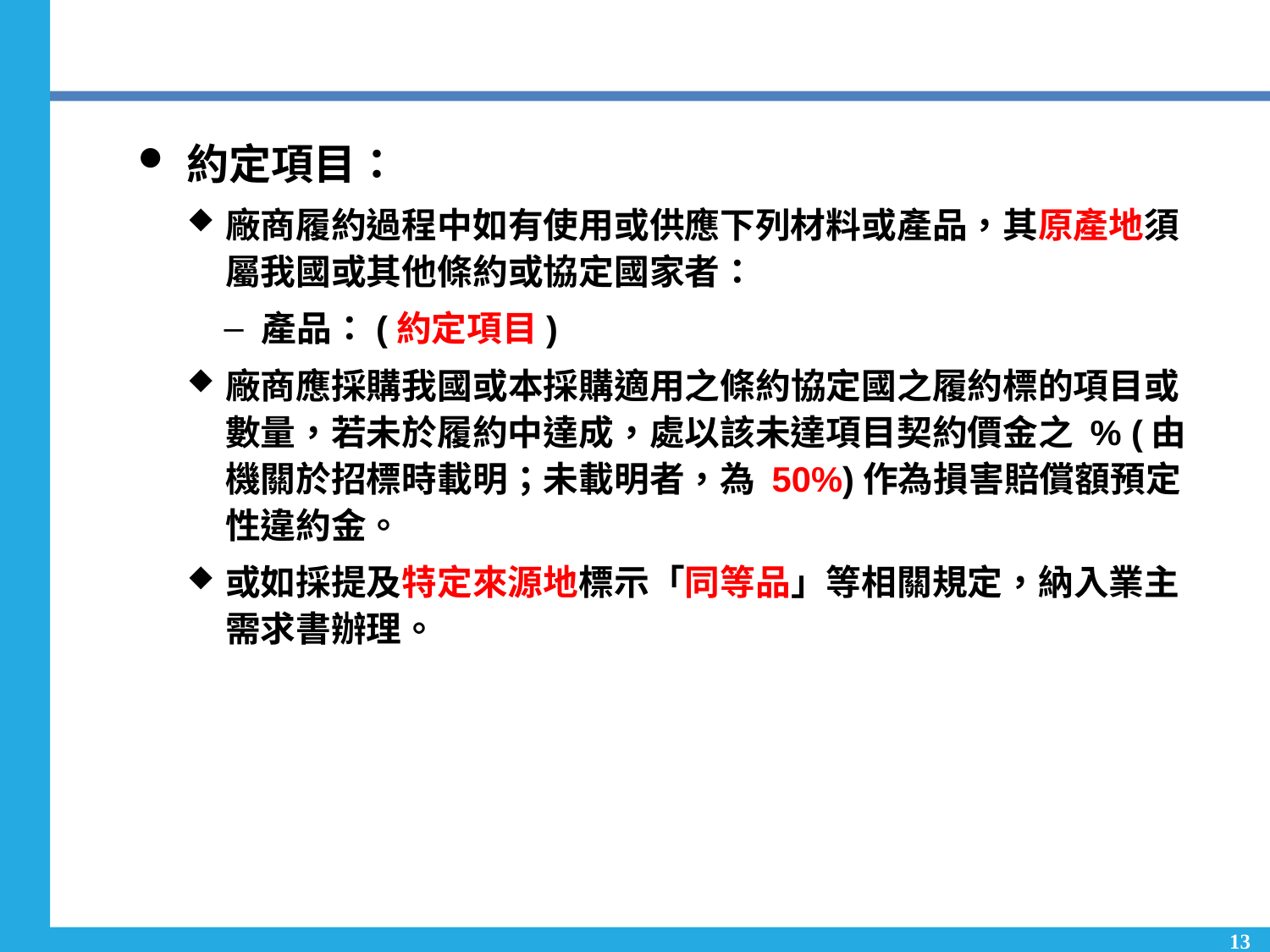

#
約定項目：
廠商履約過程中如有使用或供應下列材料或產品，其原產地須屬我國或其他條約或協定國家者：
產品：(約定項目)
廠商應採購我國或本採購適用之條約協定國之履約標的項目或數量，若未於履約中達成，處以該未達項目契約價金之 % (由機關於招標時載明；未載明者，為 50%)作為損害賠償額預定性違約金。
或如採提及特定來源地標示「同等品」等相關規定，納入業主需求書辦理。